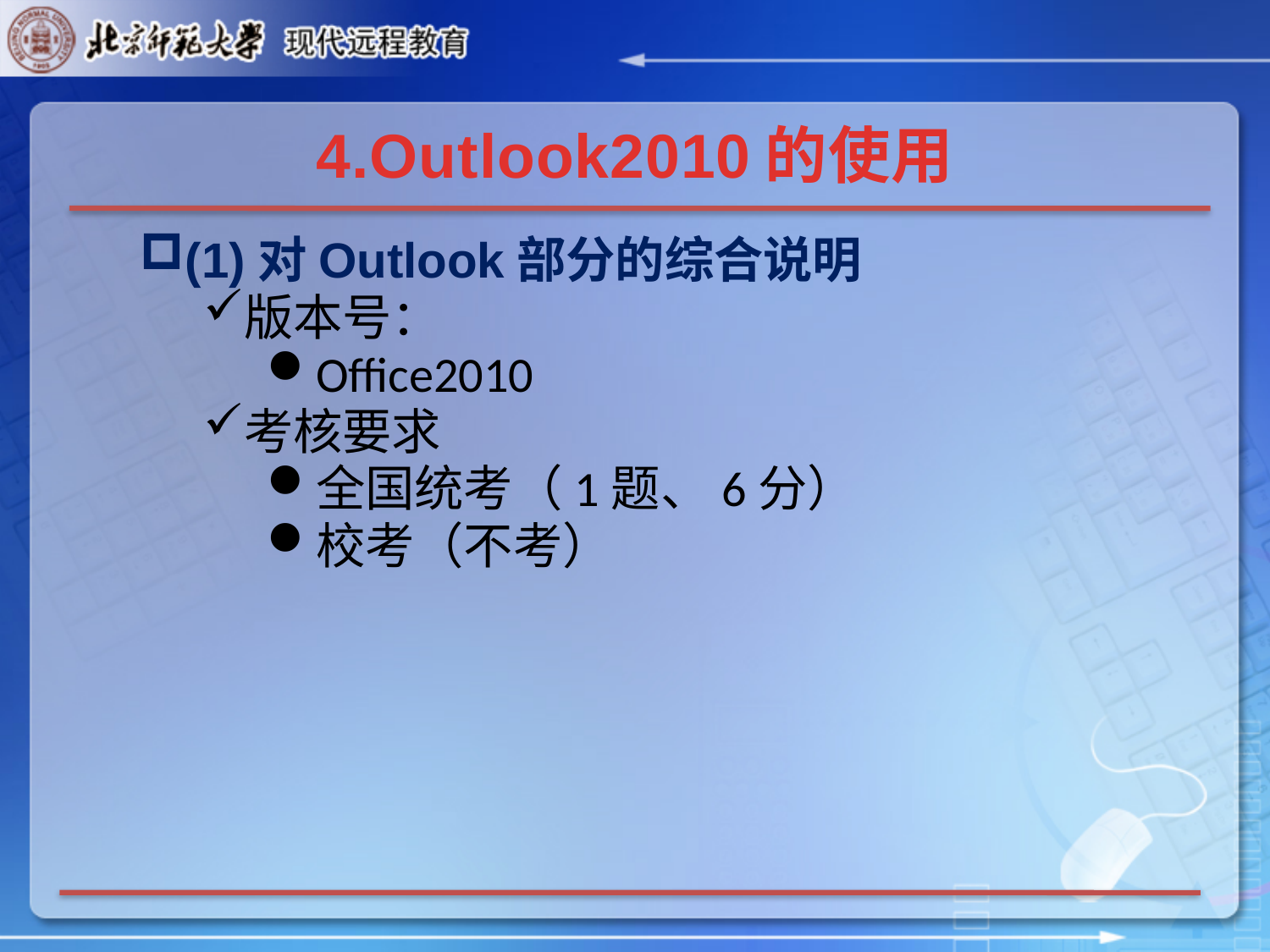

# 4.Outlook2010的使用
(1)对Outlook部分的综合说明
版本号：
Office2010
考核要求
全国统考（1题、6分）
校考（不考）